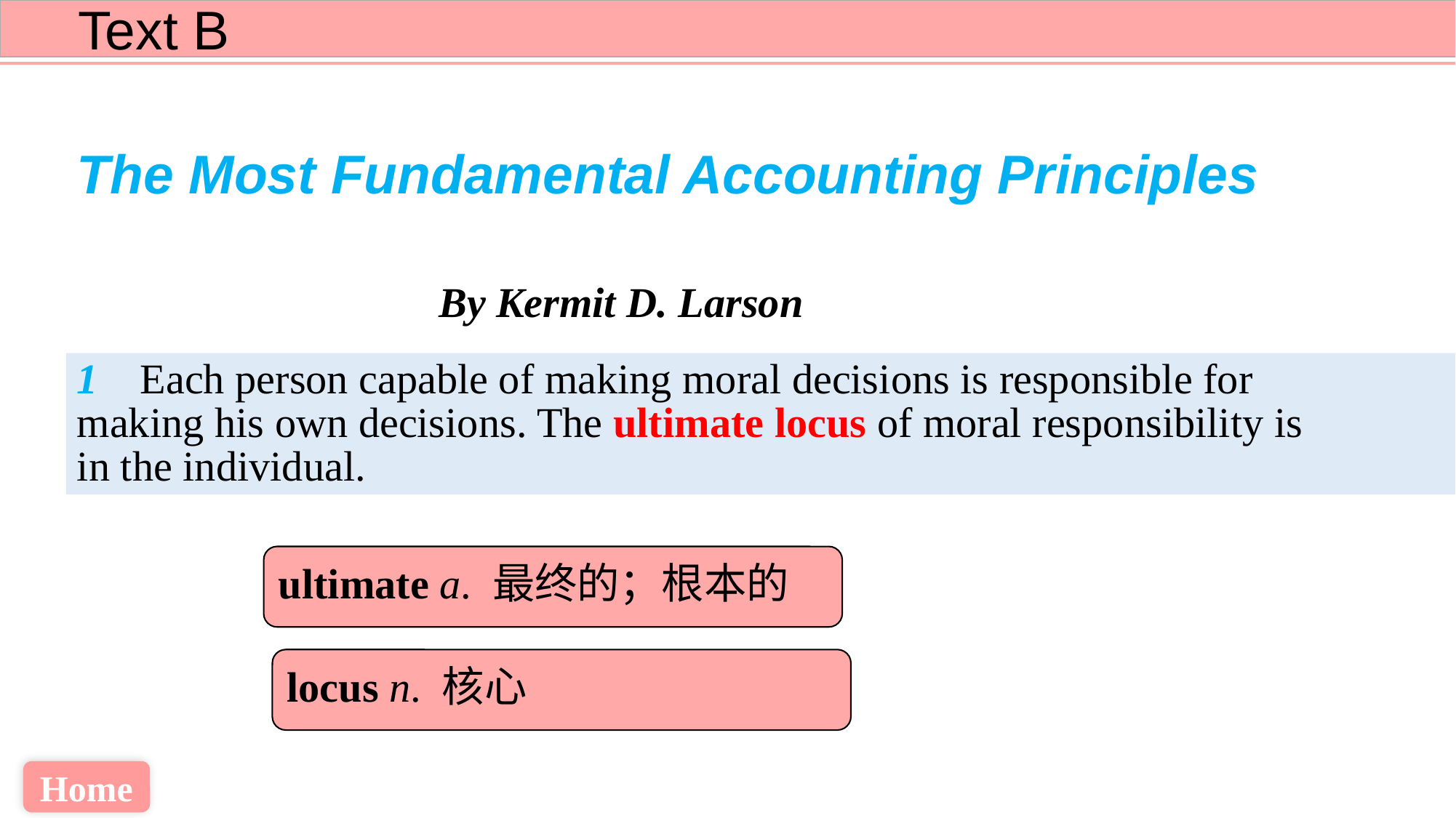

The Most Fundamental Accounting Principles

     By Kermit D. Larson
1    Each person capable of making moral decisions is responsible for
making his own decisions. The ultimate locus of moral responsibility is
in the individual.

ultimate a. 最终的；根本的
locus n. 核心